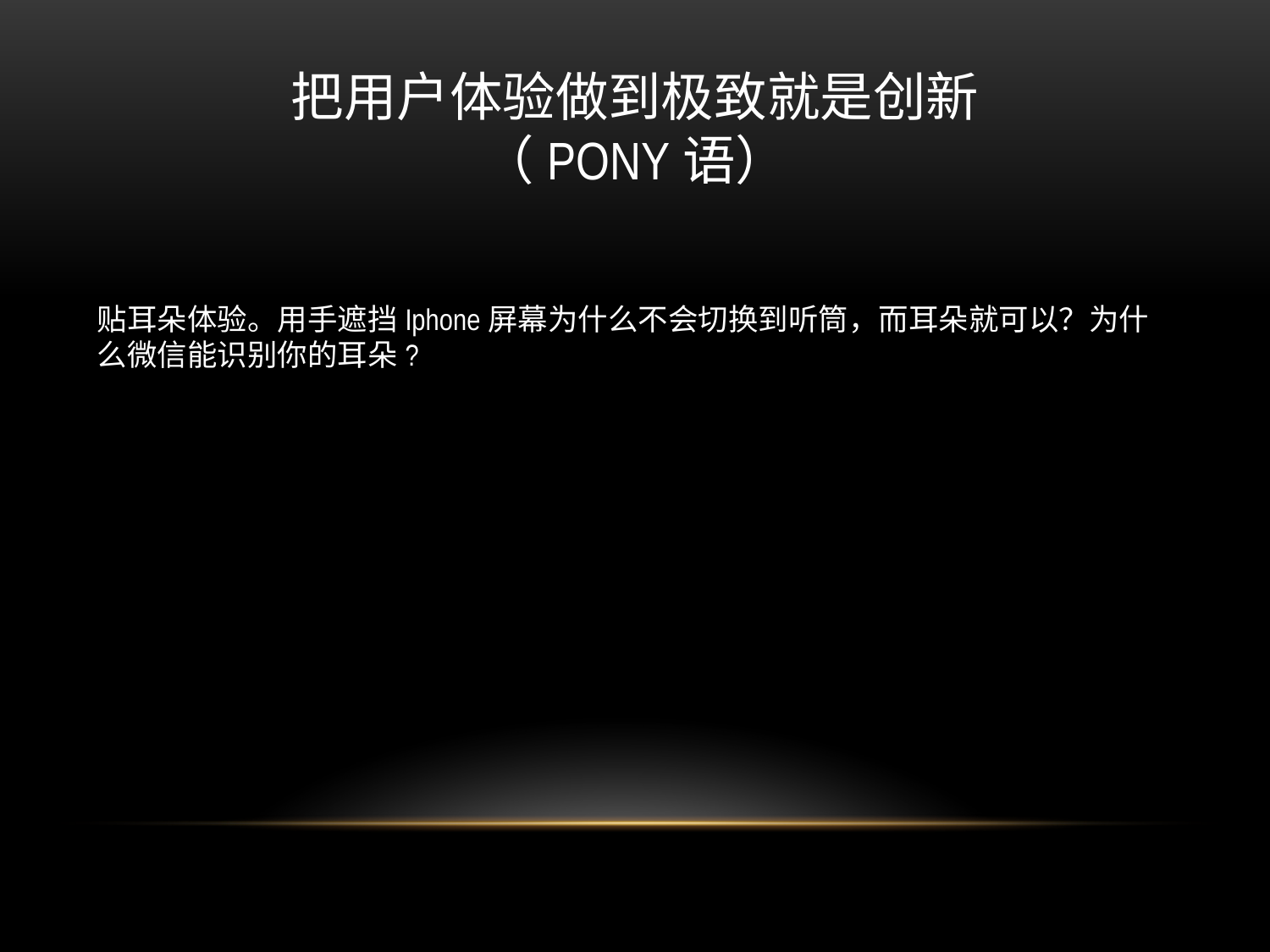

# 把用户体验做到极致就是创新 （PONY语）

贴耳朵体验。用手遮挡Iphone屏幕为什么不会切换到听筒，而耳朵就可以？为什么微信能识别你的耳朵?